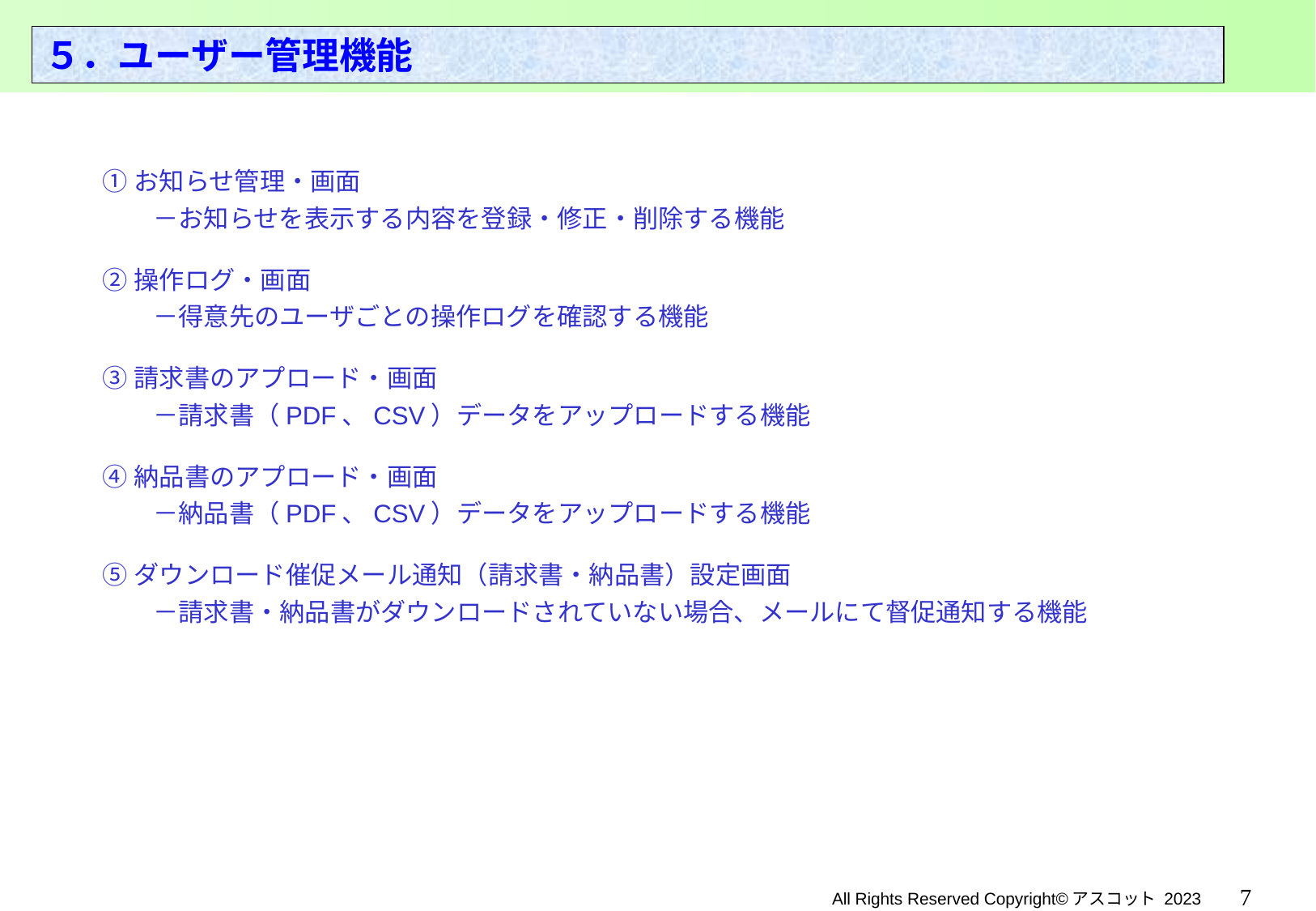

５．ユーザー管理機能
①お知らせ管理・画面
　　－お知らせを表示する内容を登録・修正・削除する機能

②操作ログ・画面
　　－得意先のユーザごとの操作ログを確認する機能

③請求書のアプロード・画面
　　－請求書（PDF、CSV）データをアップロードする機能

④納品書のアプロード・画面
　　－納品書（PDF、CSV）データをアップロードする機能

⑤ダウンロード催促メール通知（請求書・納品書）設定画面
　　－請求書・納品書がダウンロードされていない場合、メールにて督促通知する機能